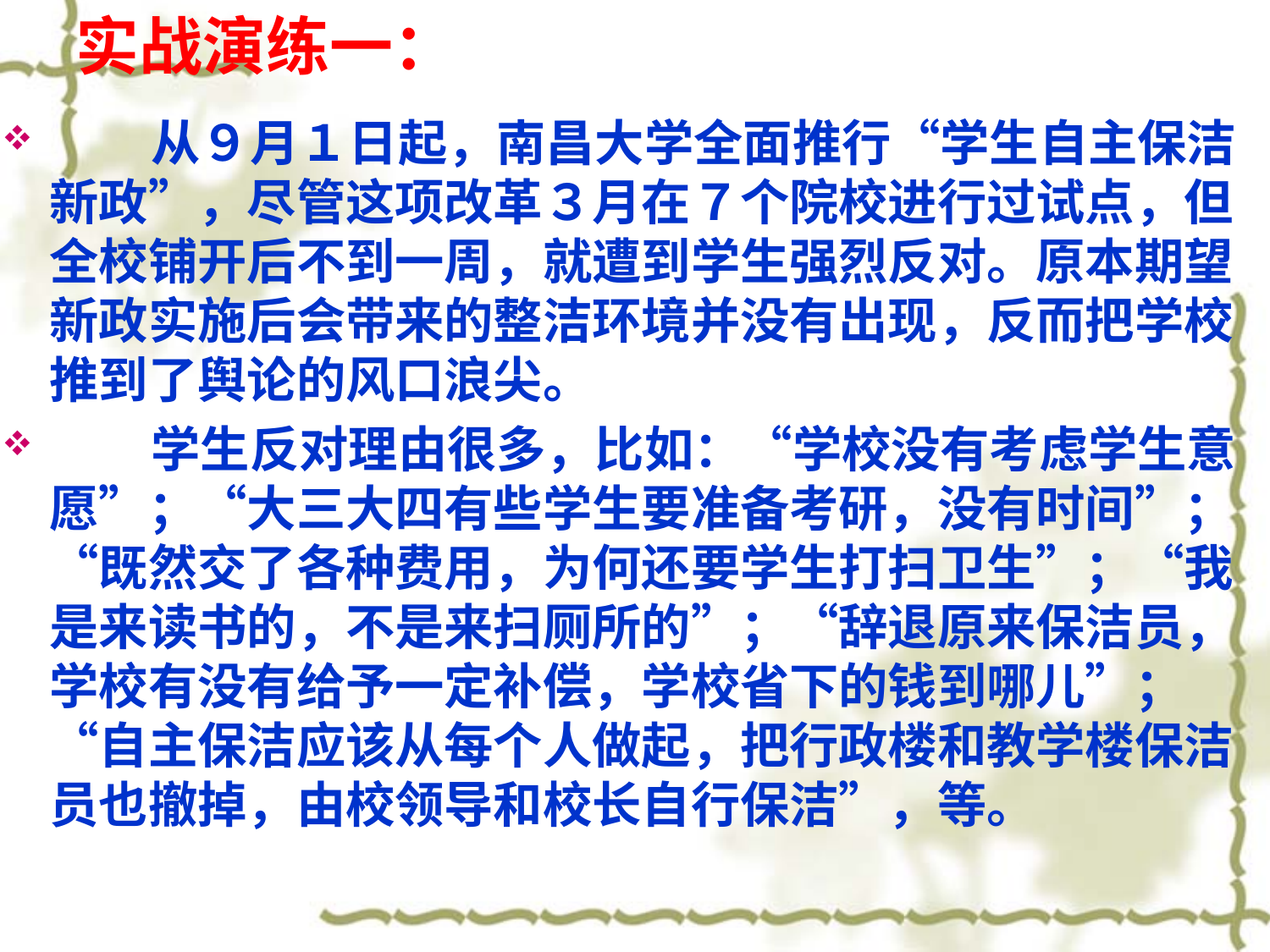

实战演练一：
        从９月１日起，南昌大学全面推行“学生自主保洁新政”，尽管这项改革３月在７个院校进行过试点，但全校铺开后不到一周，就遭到学生强烈反对。原本期望新政实施后会带来的整洁环境并没有出现，反而把学校推到了舆论的风口浪尖。
        学生反对理由很多，比如：“学校没有考虑学生意愿”；“大三大四有些学生要准备考研，没有时间”；“既然交了各种费用，为何还要学生打扫卫生”；“我是来读书的，不是来扫厕所的”；“辞退原来保洁员，学校有没有给予一定补偿，学校省下的钱到哪儿”；“自主保洁应该从每个人做起，把行政楼和教学楼保洁员也撤掉，由校领导和校长自行保洁”，等。